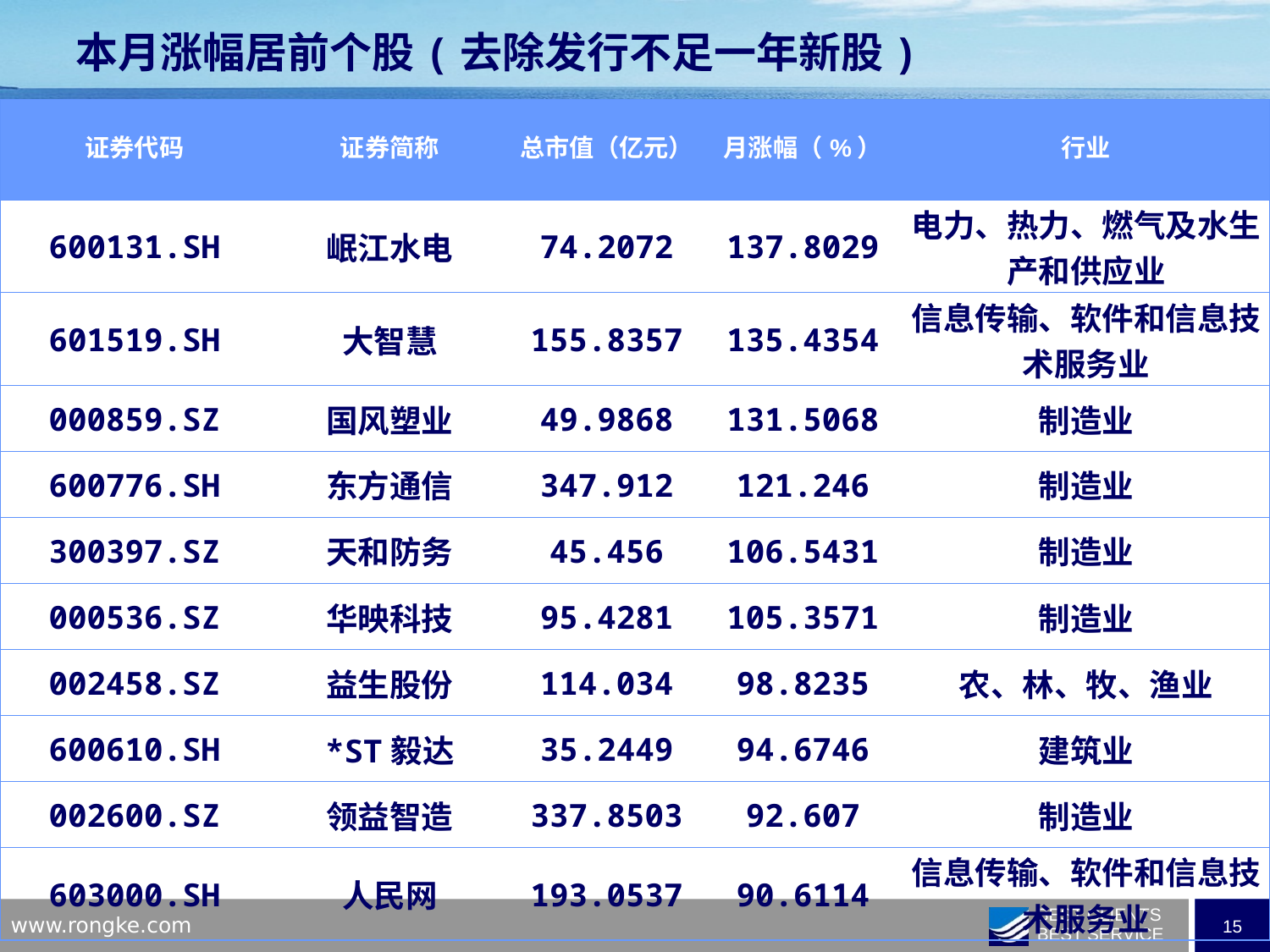

本月涨幅居前个股(去除发行不足一年新股)
| 证券代码 | 证券简称 | 总市值（亿元） | 月涨幅（%） | 行业 |
| --- | --- | --- | --- | --- |
| 600131.SH | 岷江水电 | 74.2072 | 137.8029 | 电力、热力、燃气及水生产和供应业 |
| 601519.SH | 大智慧 | 155.8357 | 135.4354 | 信息传输、软件和信息技术服务业 |
| 000859.SZ | 国风塑业 | 49.9868 | 131.5068 | 制造业 |
| 600776.SH | 东方通信 | 347.912 | 121.246 | 制造业 |
| 300397.SZ | 天和防务 | 45.456 | 106.5431 | 制造业 |
| 000536.SZ | 华映科技 | 95.4281 | 105.3571 | 制造业 |
| 002458.SZ | 益生股份 | 114.034 | 98.8235 | 农、林、牧、渔业 |
| 600610.SH | \*ST毅达 | 35.2449 | 94.6746 | 建筑业 |
| 002600.SZ | 领益智造 | 337.8503 | 92.607 | 制造业 |
| 603000.SH | 人民网 | 193.0537 | 90.6114 | 信息传输、软件和信息技术服务业 |
|  |  |  |  |  |